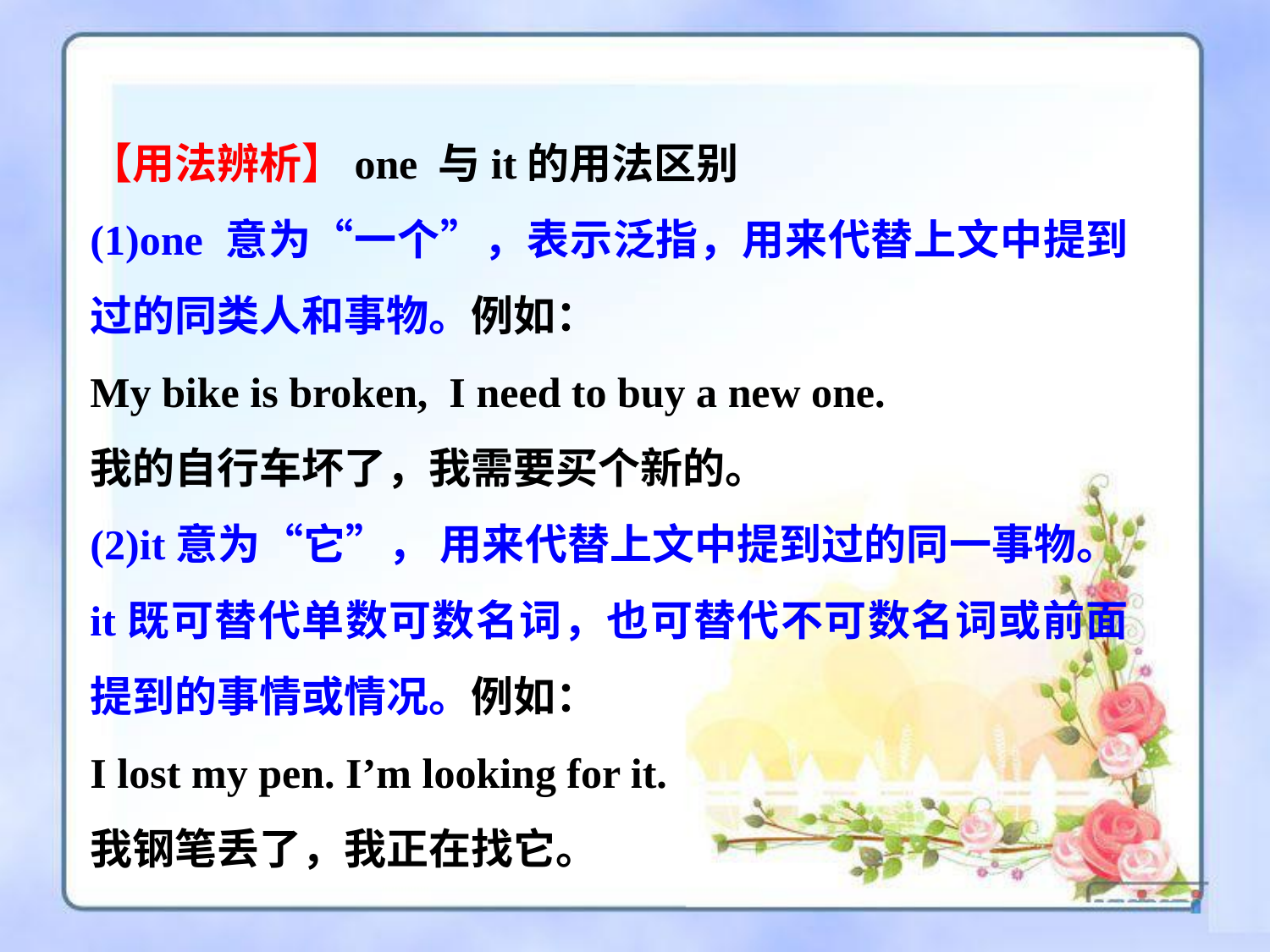

【用法辨析】one 与it的用法区别
(1)one 意为“一个”，表示泛指，用来代替上文中提到过的同类人和事物。例如：
My bike is broken,  I need to buy a new one.
我的自行车坏了，我需要买个新的。
(2)it意为“它”， 用来代替上文中提到过的同一事物。it既可替代单数可数名词，也可替代不可数名词或前面提到的事情或情况。例如：
I lost my pen. I’m looking for it.
我钢笔丢了，我正在找它。